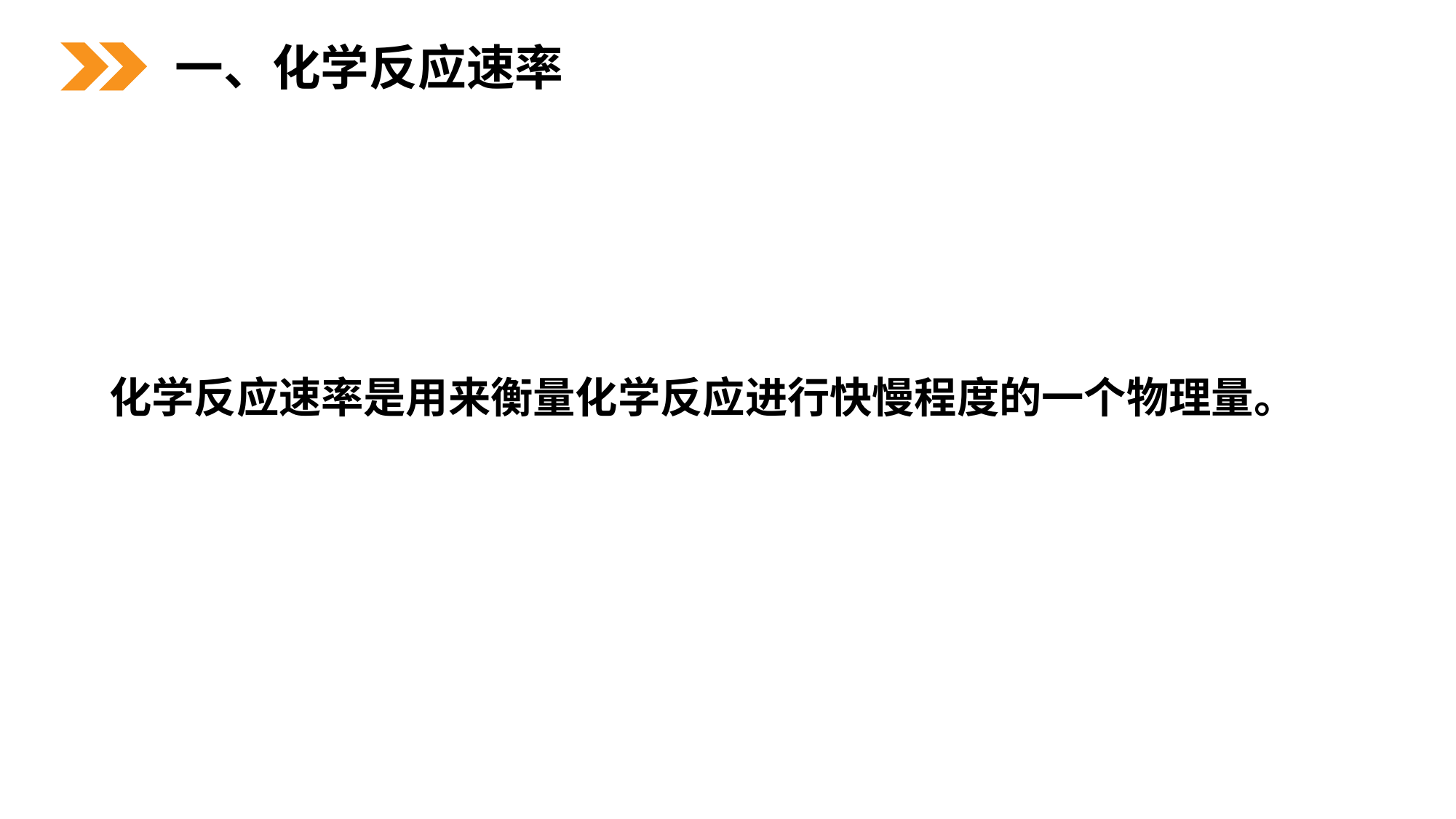

一、化学反应速率
化学反应速率是用来衡量化学反应进行快慢程度的一个物理量。